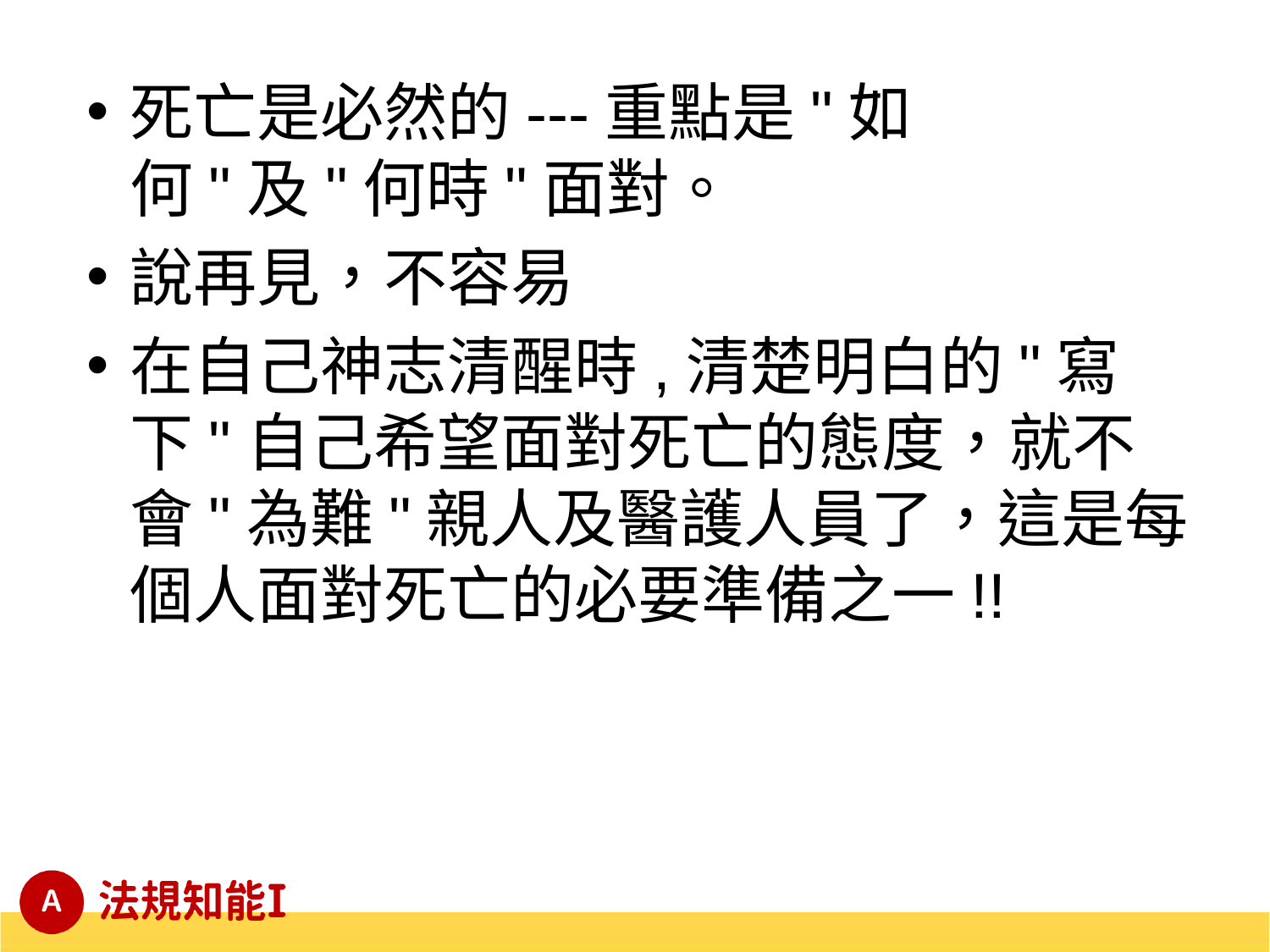

死亡是必然的---重點是"如何"及"何時"面對。
說再見，不容易
在自己神志清醒時,清楚明白的"寫下"自己希望面對死亡的態度，就不會"為難"親人及醫護人員了，這是每個人面對死亡的必要準備之一!!